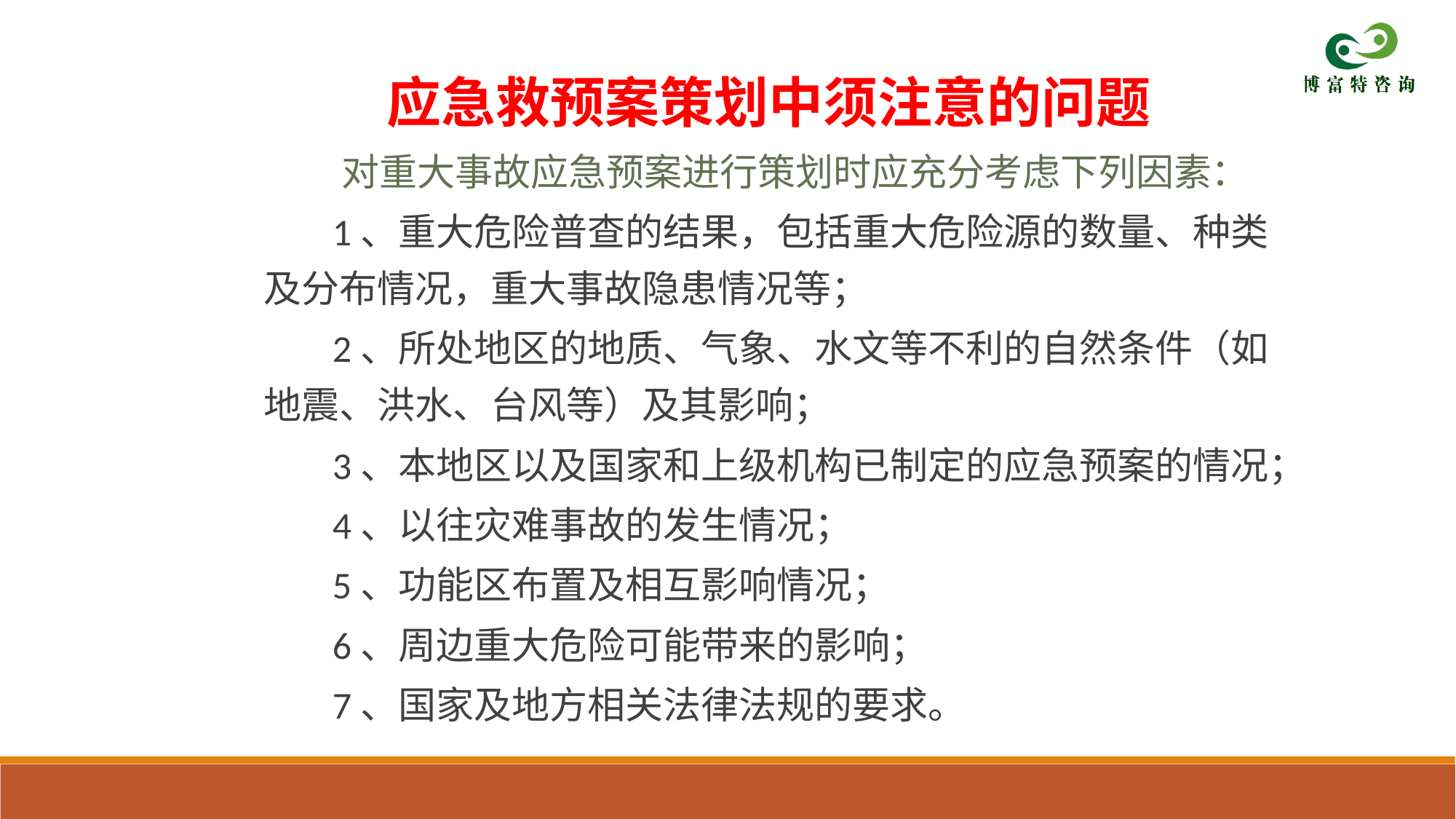

应急救预案策划中须注意的问题
        对重大事故应急预案进行策划时应充分考虑下列因素：
        1、重大危险普查的结果，包括重大危险源的数量、种类及分布情况，重大事故隐患情况等；
        2、所处地区的地质、气象、水文等不利的自然条件（如地震、洪水、台风等）及其影响；
        3、本地区以及国家和上级机构已制定的应急预案的情况；
        4、以往灾难事故的发生情况；
        5、功能区布置及相互影响情况；
        6、周边重大危险可能带来的影响；
        7、国家及地方相关法律法规的要求。